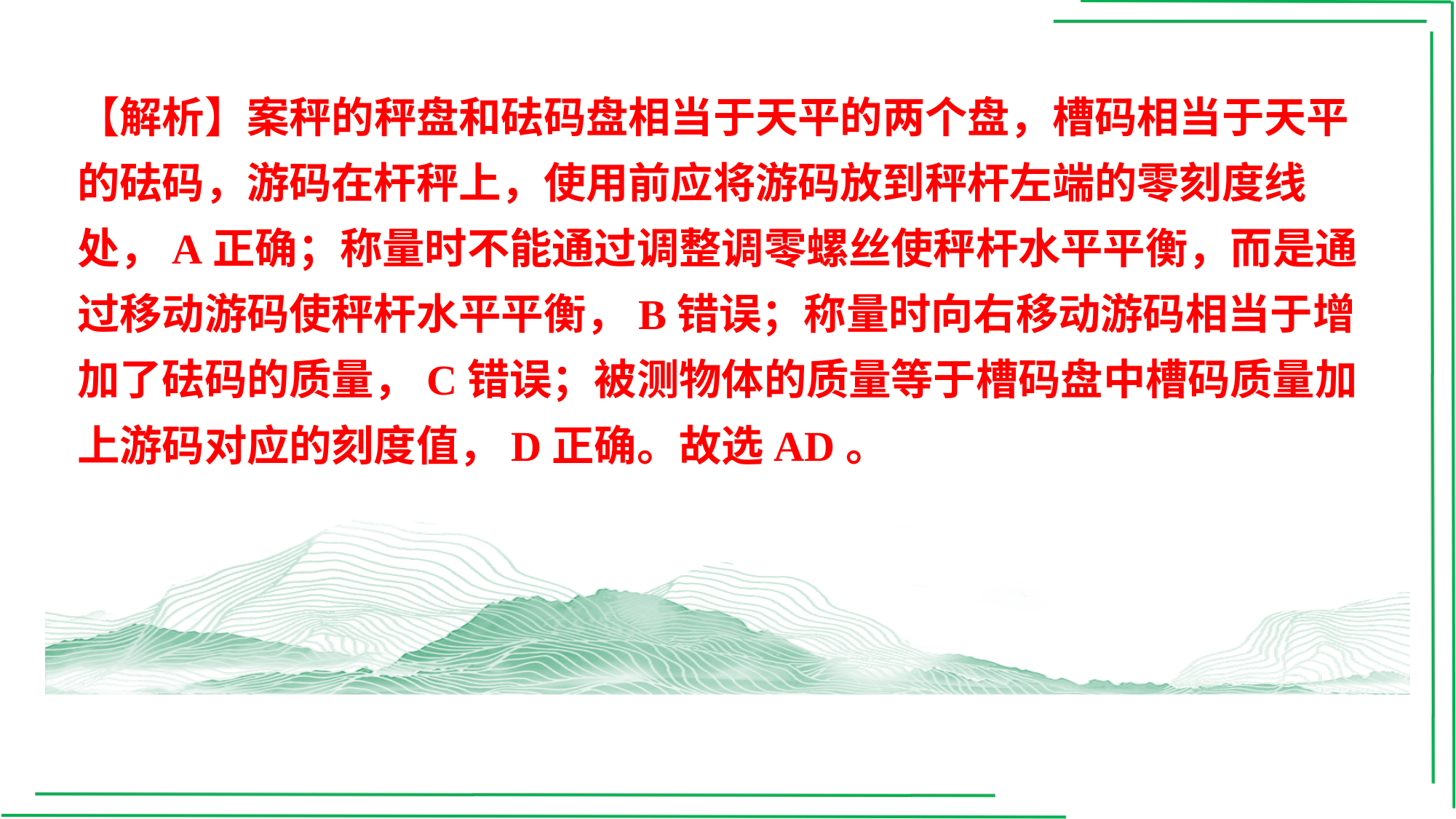

【解析】案秤的秤盘和砝码盘相当于天平的两个盘，槽码相当于天平的砝码，游码在杆秤上，使用前应将游码放到秤杆左端的零刻度线处，A正确；称量时不能通过调整调零螺丝使秤杆水平平衡，而是通过移动游码使秤杆水平平衡，B错误；称量时向右移动游码相当于增加了砝码的质量，C错误；被测物体的质量等于槽码盘中槽码质量加上游码对应的刻度值，D正确。故选AD。